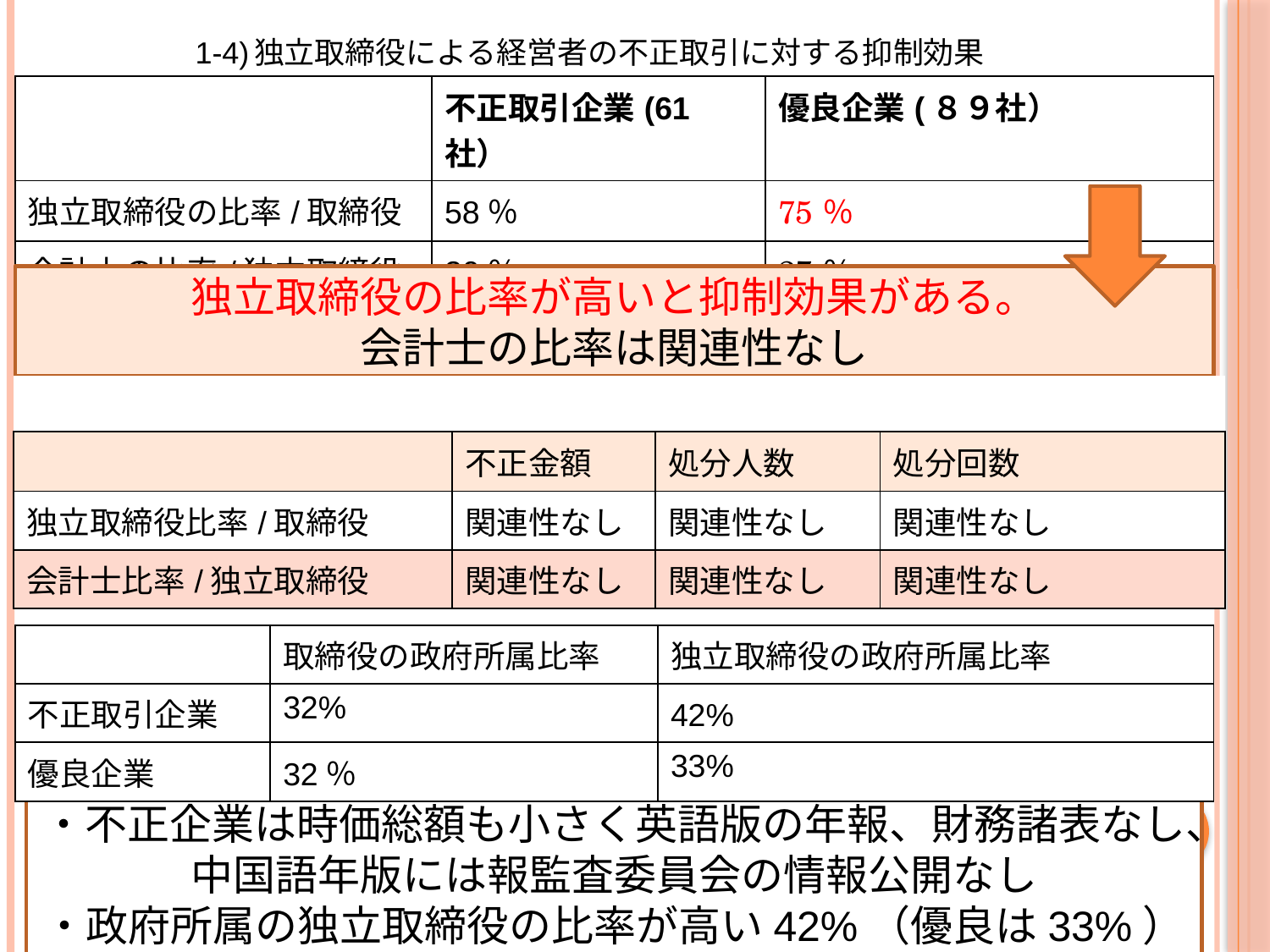

# 1-4)独立取締役による経営者の不正取引に対する抑制効果
|  | 不正取引企業(61社） | 優良企業(８９社） |
| --- | --- | --- |
| 独立取締役の比率/取締役 | 58％ | 75％ |
| 会計士の比率/独立取締役 | 30％ | 27％ |

独立取締役の比率が高いと抑制効果がある。
会計士の比率は関連性なし
|  |  |  |  |
| --- | --- | --- | --- |
|  | 不正金額 | 処分人数 | 処分回数 |
| 独立取締役比率/取締役 | 関連性なし | 関連性なし | 関連性なし |
| 会計士比率/独立取締役 | 関連性なし | 関連性なし | 関連性なし |
|  | 取締役の政府所属比率 | 独立取締役の政府所属比率 |
| --- | --- | --- |
| 不正取引企業 | 32% | 42% |
| 優良企業 | 32％ | 33% |

・不正企業は時価総額も小さく英語版の年報、財務諸表なし、中国語年版には報監査委員会の情報公開なし
・政府所属の独立取締役の比率が高い42%（優良は33%）

18